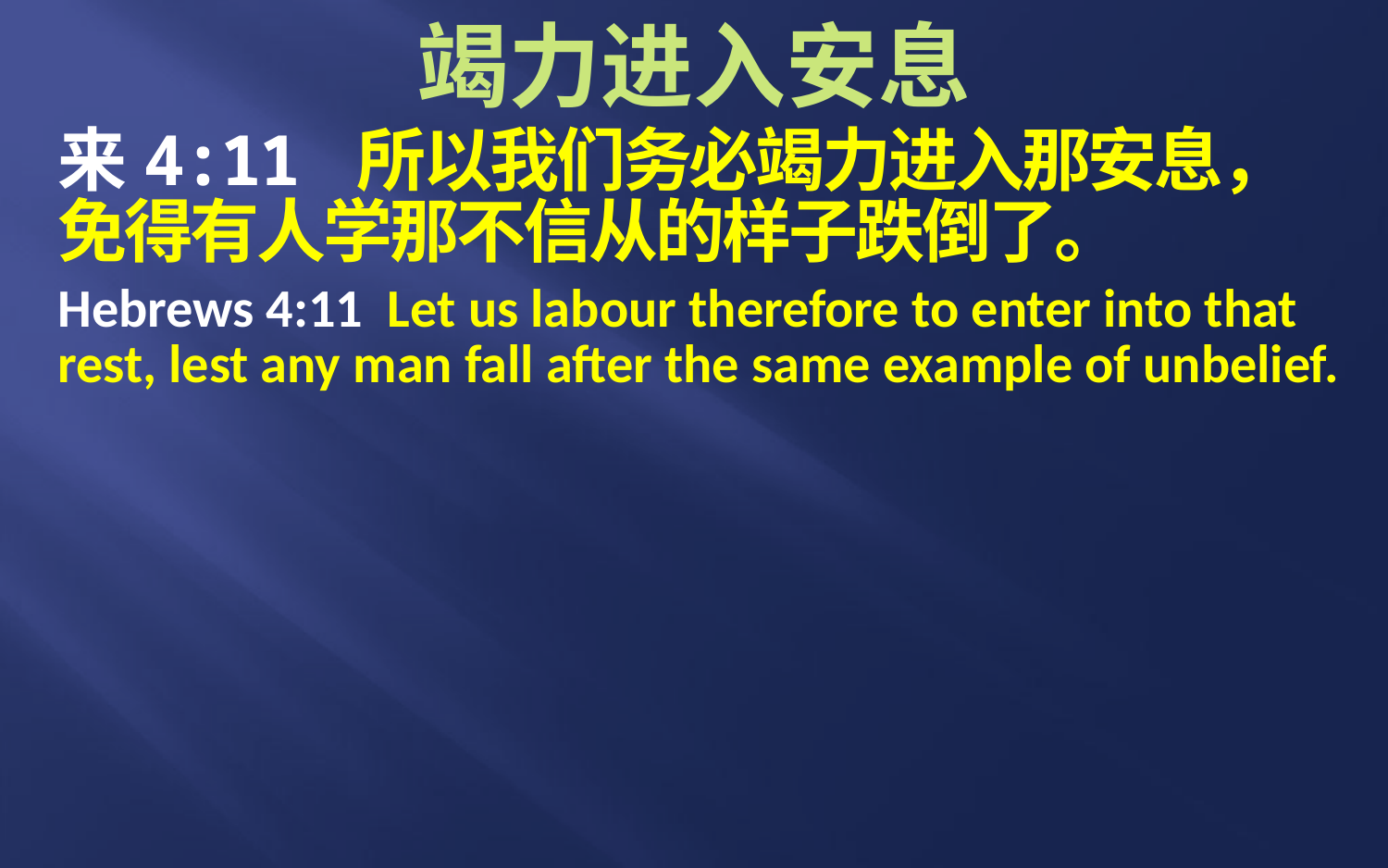

# 竭力进入安息
来4:11 所以我们务必竭力进入那安息，免得有人学那不信从的样子跌倒了。
Hebrews 4:11  Let us labour therefore to enter into that rest, lest any man fall after the same example of unbelief.